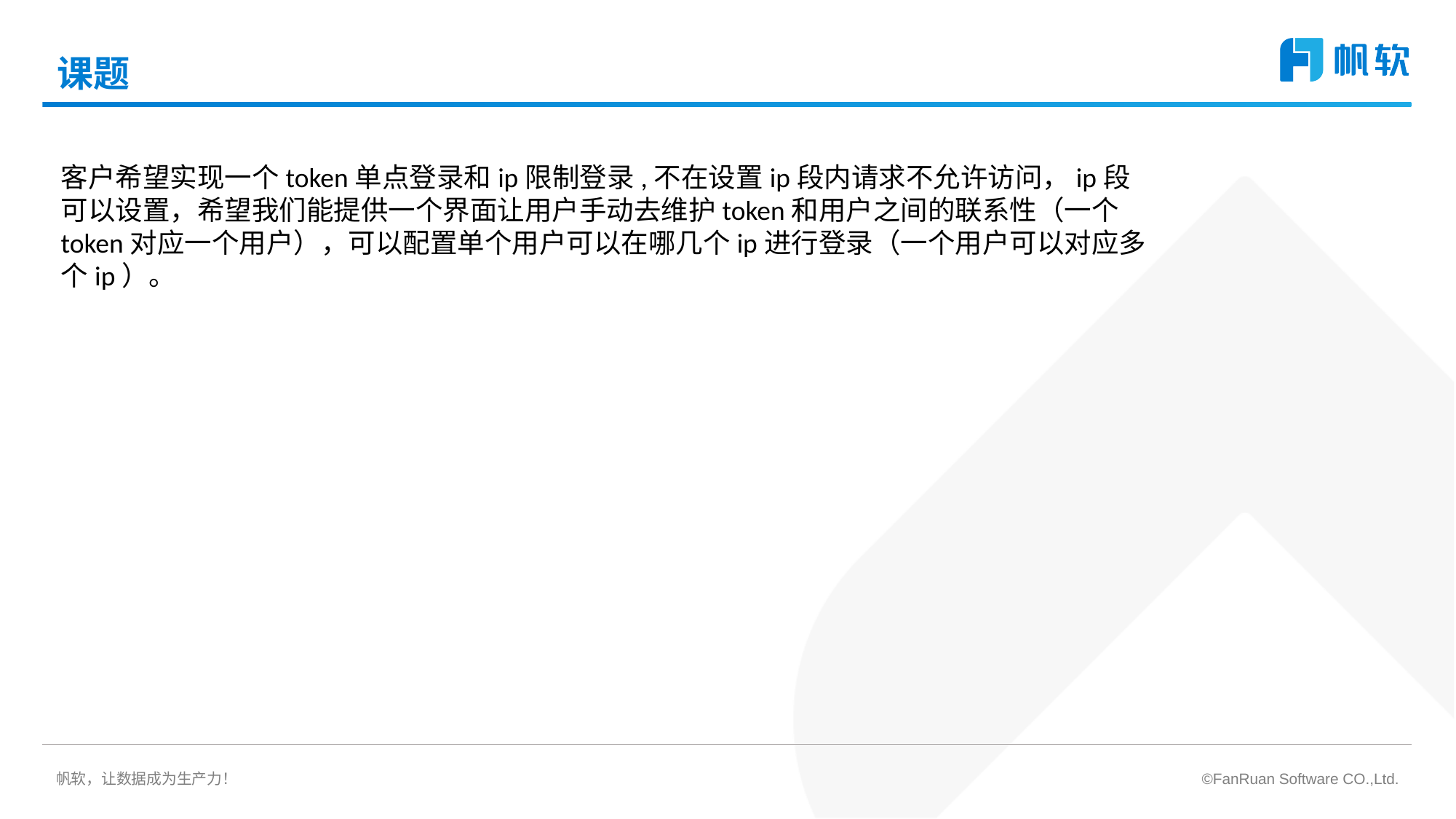

# 课题
客户希望实现一个token单点登录和ip限制登录,不在设置ip段内请求不允许访问，ip段可以设置，希望我们能提供一个界面让用户手动去维护token和用户之间的联系性（一个token对应一个用户），可以配置单个用户可以在哪几个ip进行登录（一个用户可以对应多个ip）。